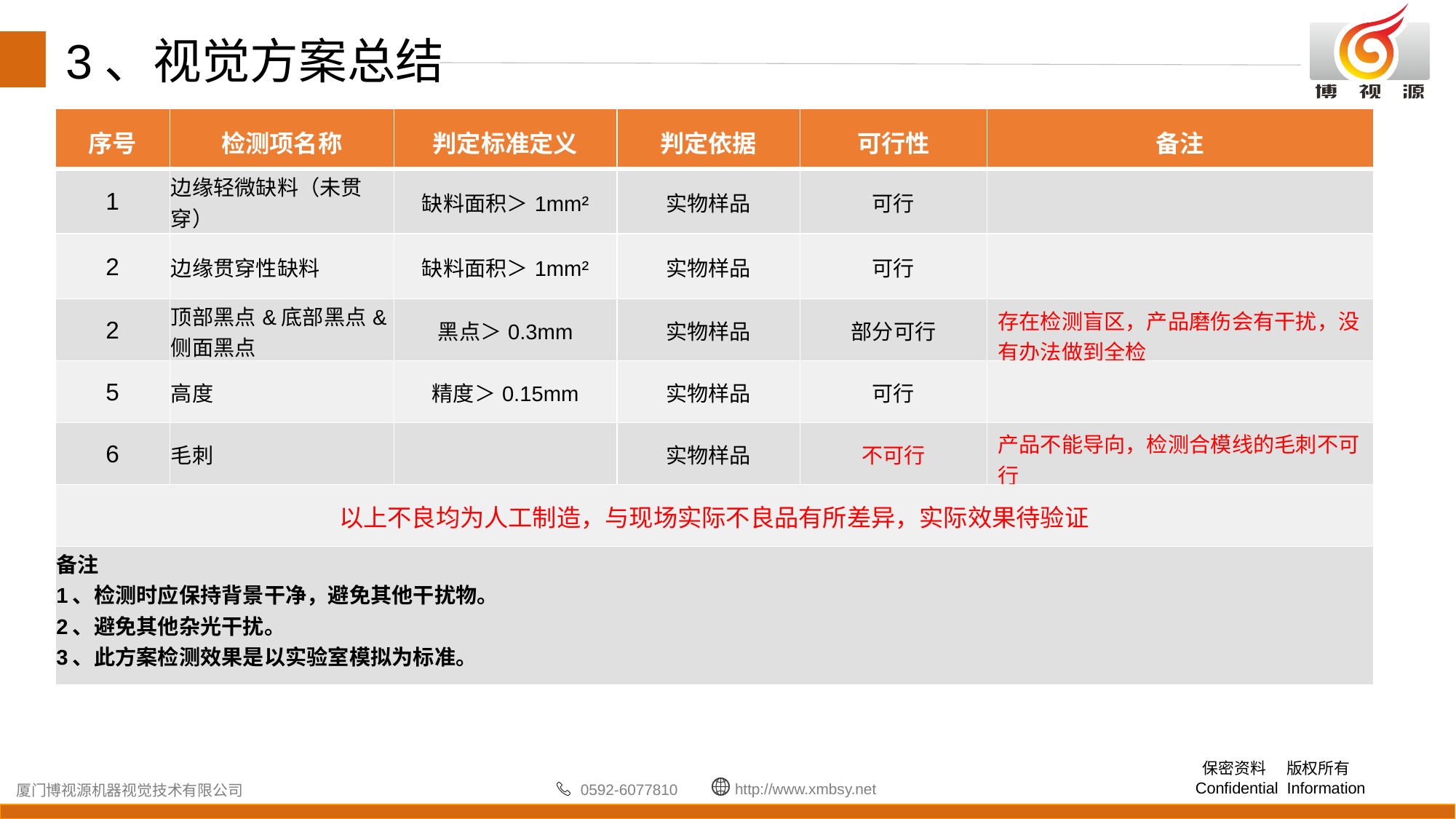

3、视觉方案总结
| 序号 | 检测项名称 | 判定标准定义 | 判定依据 | 可行性 | 备注 |
| --- | --- | --- | --- | --- | --- |
| 1 | 边缘轻微缺料（未贯穿） | 缺料面积＞1mm² | 实物样品 | 可行 |  |
| 2 | 边缘贯穿性缺料 | 缺料面积＞1mm² | 实物样品 | 可行 |  |
| 2 | 顶部黑点&底部黑点&侧面黑点 | 黑点＞0.3mm | 实物样品 | 部分可行 | 存在检测盲区，产品磨伤会有干扰，没有办法做到全检 |
| 5 | 高度 | 精度＞0.15mm | 实物样品 | 可行 |  |
| 6 | 毛刺 |  | 实物样品 | 不可行 | 产品不能导向，检测合模线的毛刺不可行 |
| 以上不良均为人工制造，与现场实际不良品有所差异，实际效果待验证 |  |  |  |  |  |
| 备注 1、检测时应保持背景干净，避免其他干扰物。 2、避免其他杂光干扰。 3、此方案检测效果是以实验室模拟为标准。 |  |  |  |  |  |